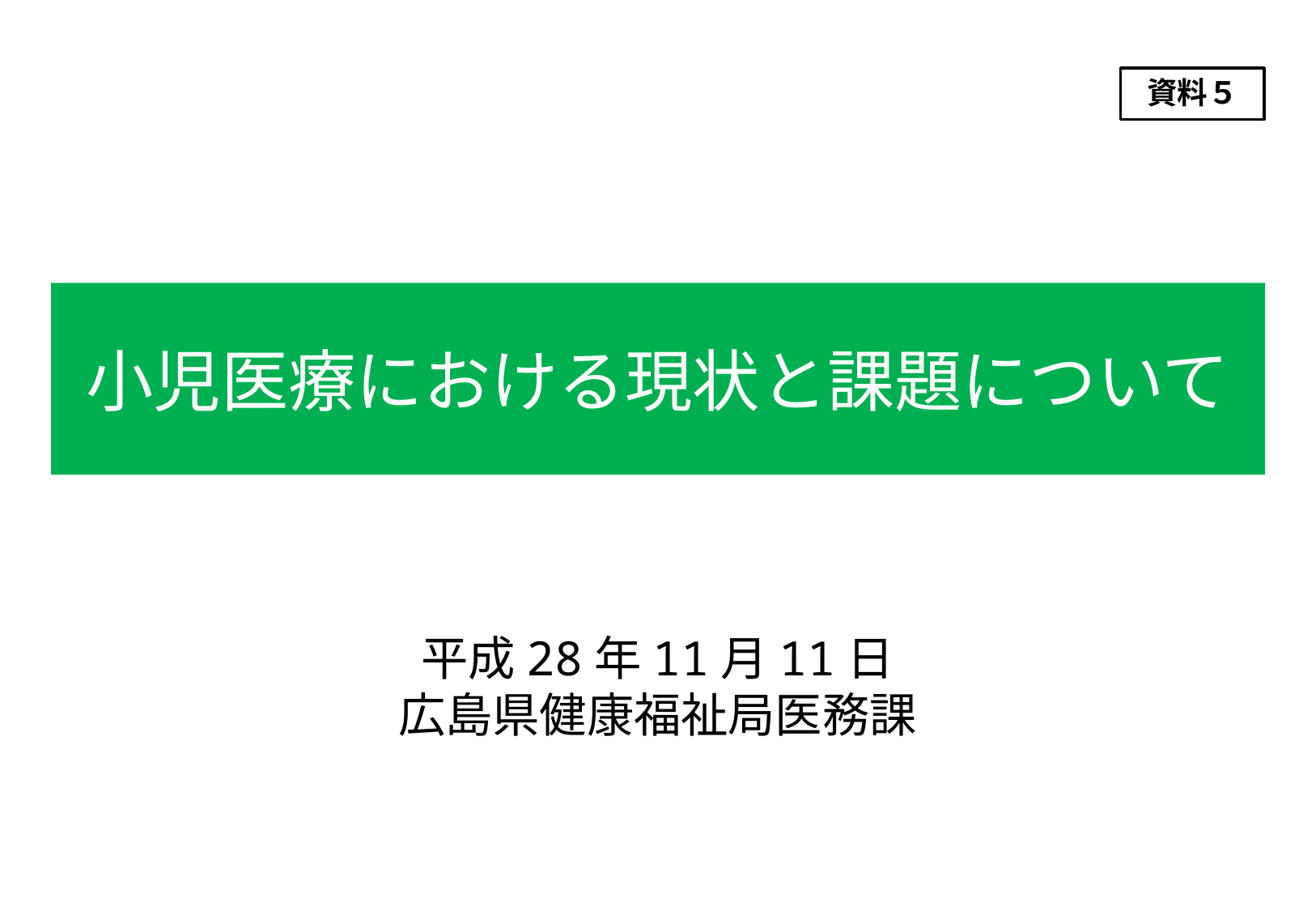

資料５
# 小児医療における現状と課題について
平成28年11月11日
広島県健康福祉局医務課